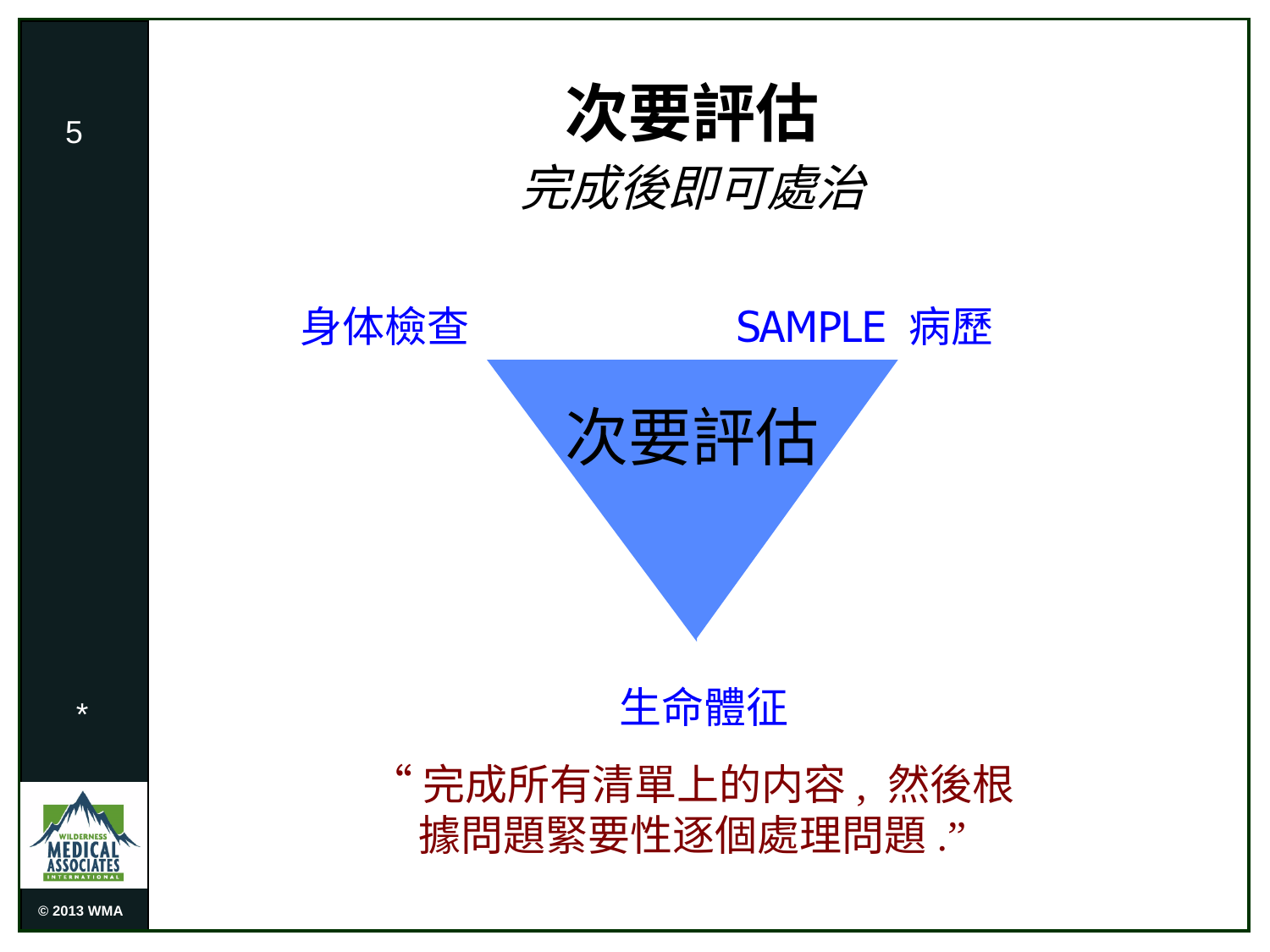

# 次要評估
5
完成後即可處治
 身体檢查                           SAMPLE 病歷

生命體征

次要評估
*
“完成所有清單上的内容, 然後根據問題緊要性逐個處理問題.”